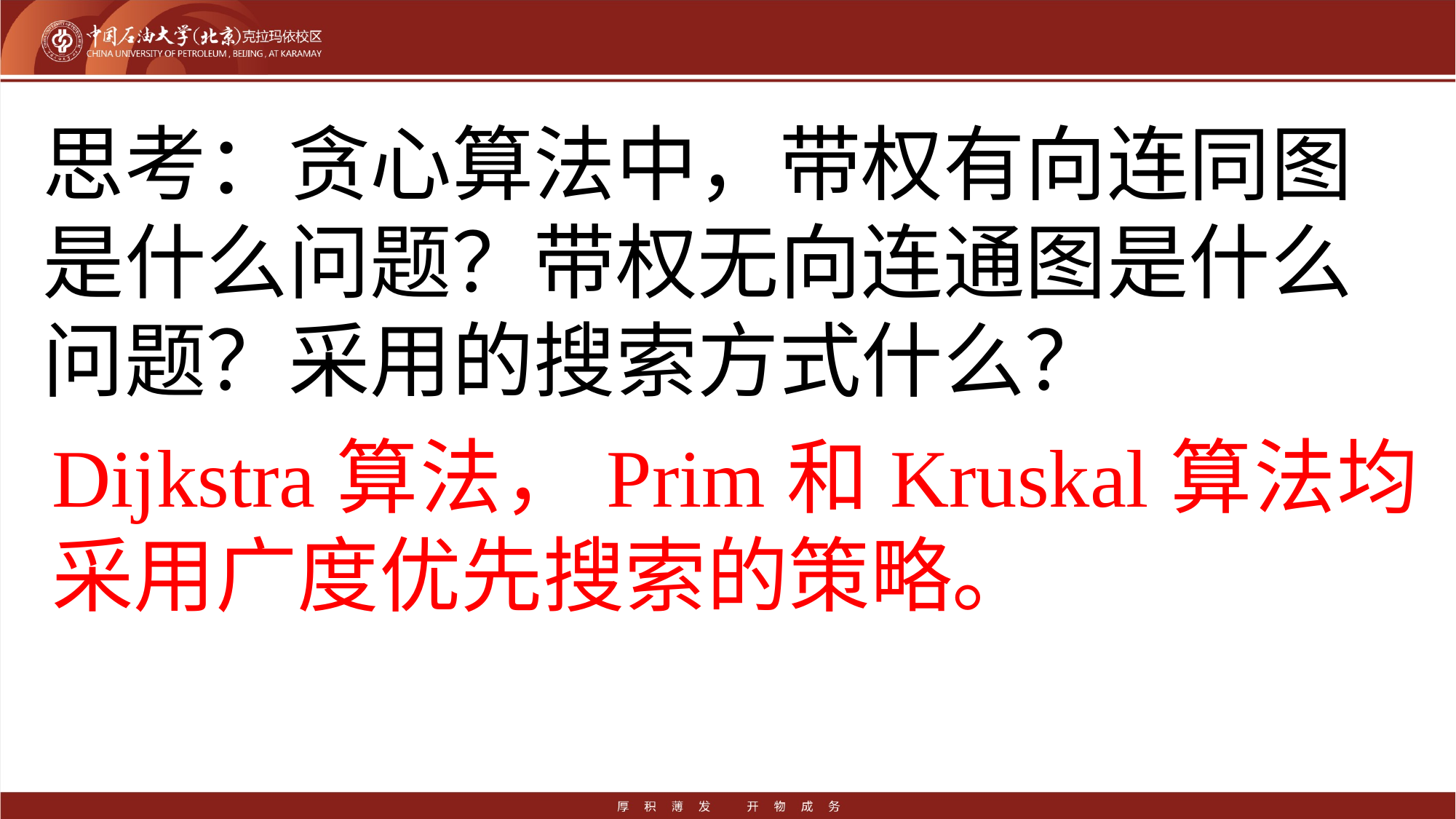

#
思考：贪心算法中，带权有向连同图是什么问题？带权无向连通图是什么问题？采用的搜索方式什么？
Dijkstra算法，Prim和Kruskal算法均采用广度优先搜索的策略。